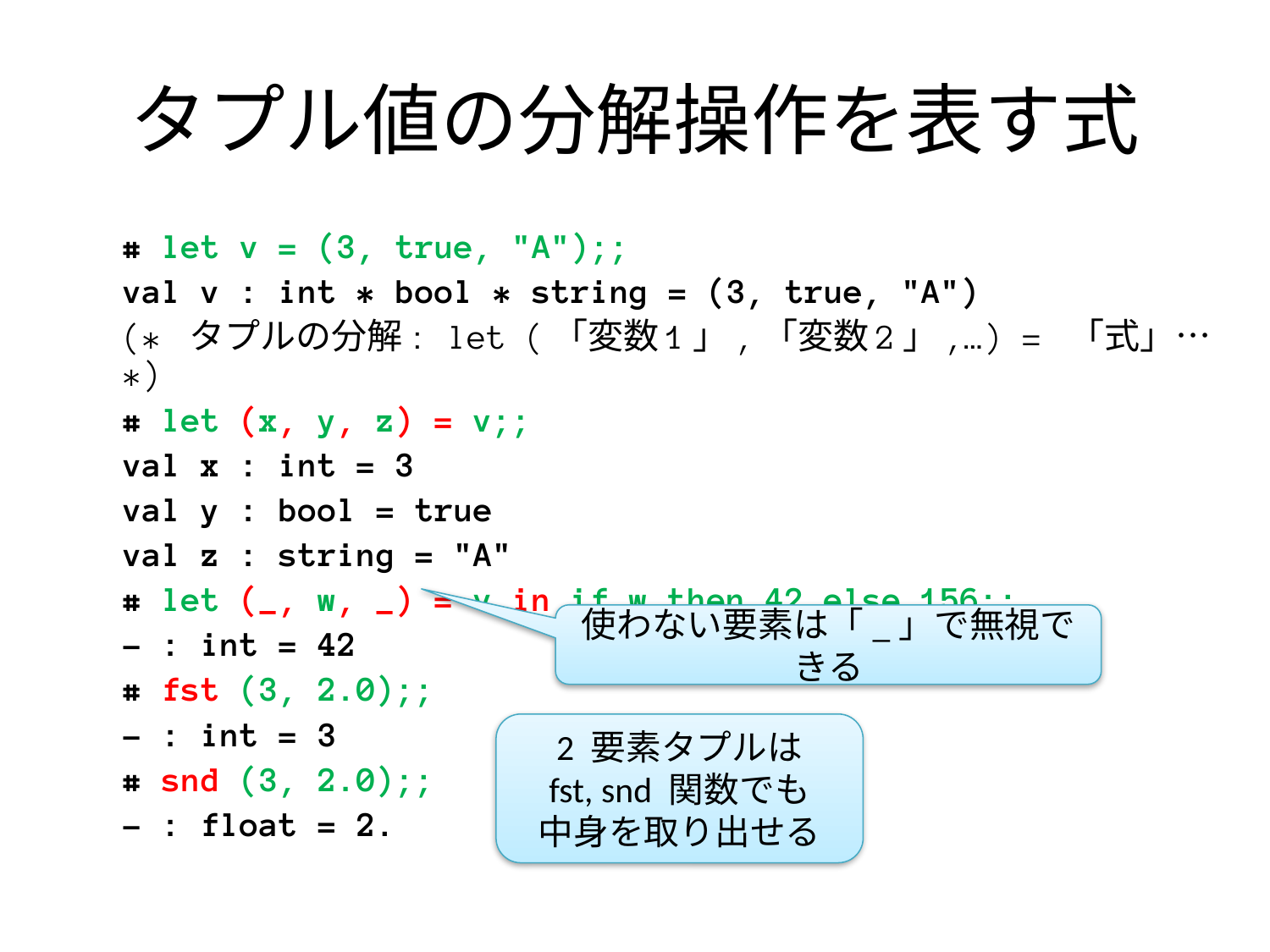

# タプル値の分解操作を表す式
# let v = (3, true, "A");;
val v : int * bool * string = (3, true, "A")‏
(* タプルの分解: let (「変数1」,「変数2」,…) = 「式」… *)
# let (x, y, z) = v;;
val x : int = 3
val y : bool = true
val z : string = "A"
# let (_, w, _) = v in if w then 42 else 156;;
- : int = 42
# fst (3, 2.0);;
- : int = 3
# snd (3, 2.0);;
- : float = 2.
使わない要素は「_」で無視できる
2 要素タプルは
fst, snd 関数でも
中身を取り出せる